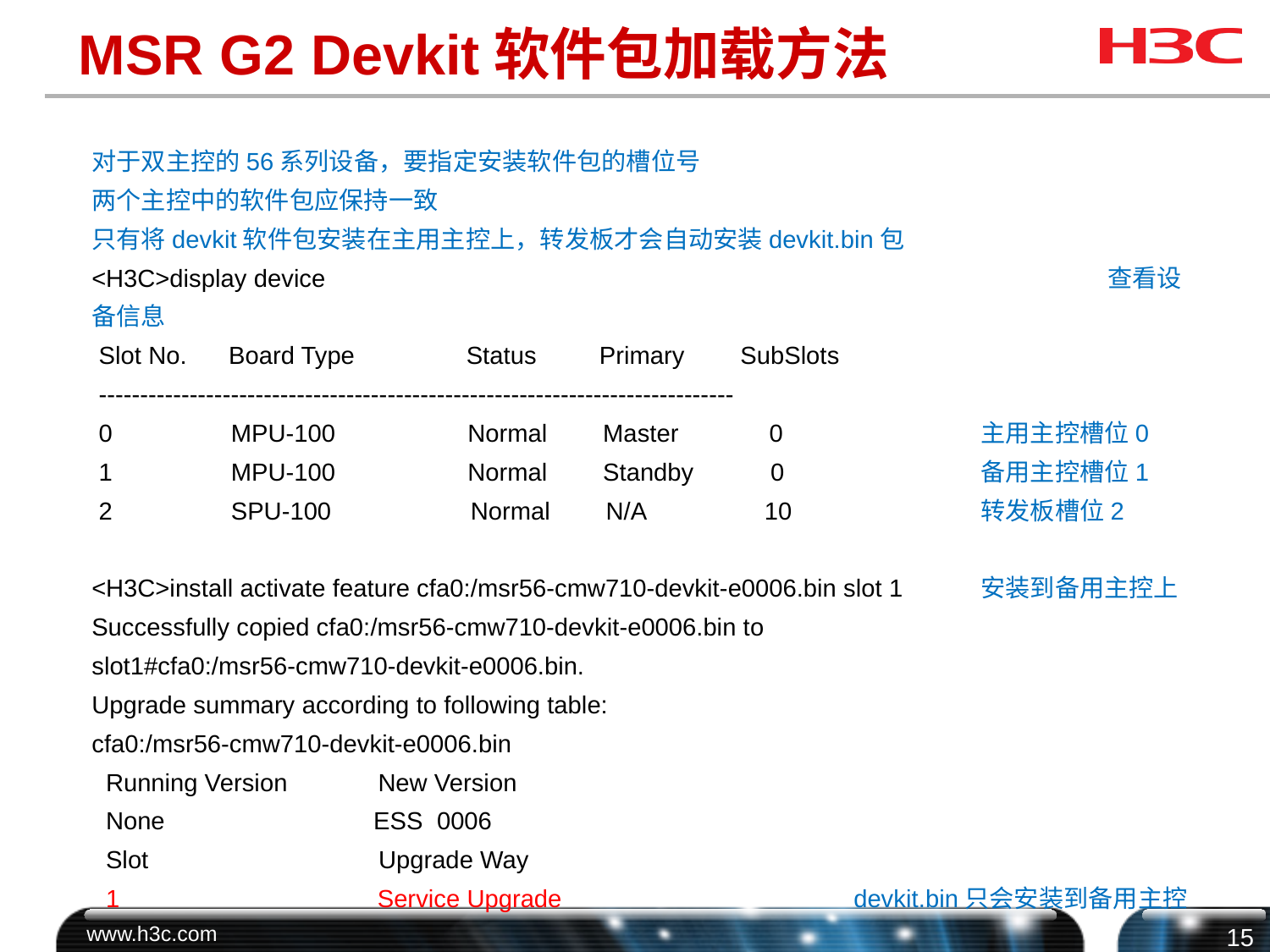

MSR G2 Devkit软件包加载方法
对于双主控的56系列设备，要指定安装软件包的槽位号
两个主控中的软件包应保持一致
只有将devkit软件包安装在主用主控上，转发板才会自动安装devkit.bin包
<H3C>display device   						查看设备信息
 Slot No.      Board Type                Status         Primary        SubSlots
 -----------------------------------------------------------------------------
 0                 MPU-100                   Normal        Master             0		主用主控槽位0
 1                 MPU-100                   Normal        Standby           0            	备用主控槽位1
 2                 SPU-100                    Normal        N/A                 10		转发板槽位2

<H3C>install activate feature cfa0:/msr56-cmw710-devkit-e0006.bin slot 1 	安装到备用主控上
Successfully copied cfa0:/msr56-cmw710-devkit-e0006.bin to
slot1#cfa0:/msr56-cmw710-devkit-e0006.bin.
Upgrade summary according to following table:
cfa0:/msr56-cmw710-devkit-e0006.bin
  Running Version             New Version
  None                       	    ESS  0006
  Slot                                 Upgrade Way
  1                                     Service Upgrade   			devkit.bin只会安装到备用主控